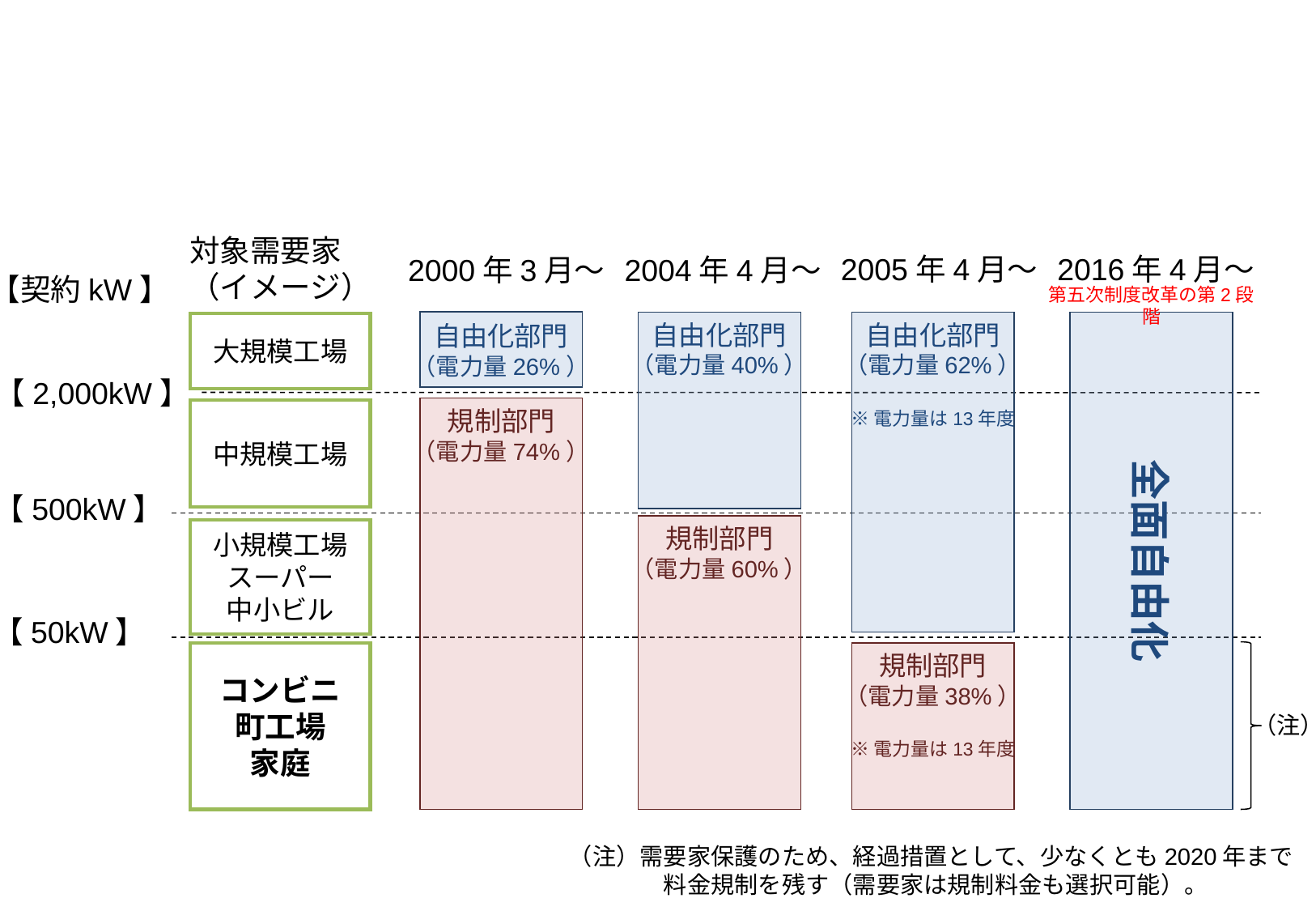

対象需要家
（イメージ）
2005年4月～
2016年4月～
2000年3月～
2004年4月～
【契約kW】
第五次制度改革の第2段階
自由化部門
（電力量26%）
自由化部門
（電力量40%）
自由化部門
（電力量62%）

※電力量は13年度
全面自由化
大規模工場
【2,000kW】
規制部門
（電力量74%）
中規模工場
【500kW】
規制部門
（電力量60%）
小規模工場
スーパー
中小ビル
【50kW】

規制部門
（電力量38%）

※電力量は13年度
コンビニ
町工場
家庭
（注）
（注）需要家保護のため、経過措置として、少なくとも2020年まで
　　　　料金規制を残す（需要家は規制料金も選択可能）。